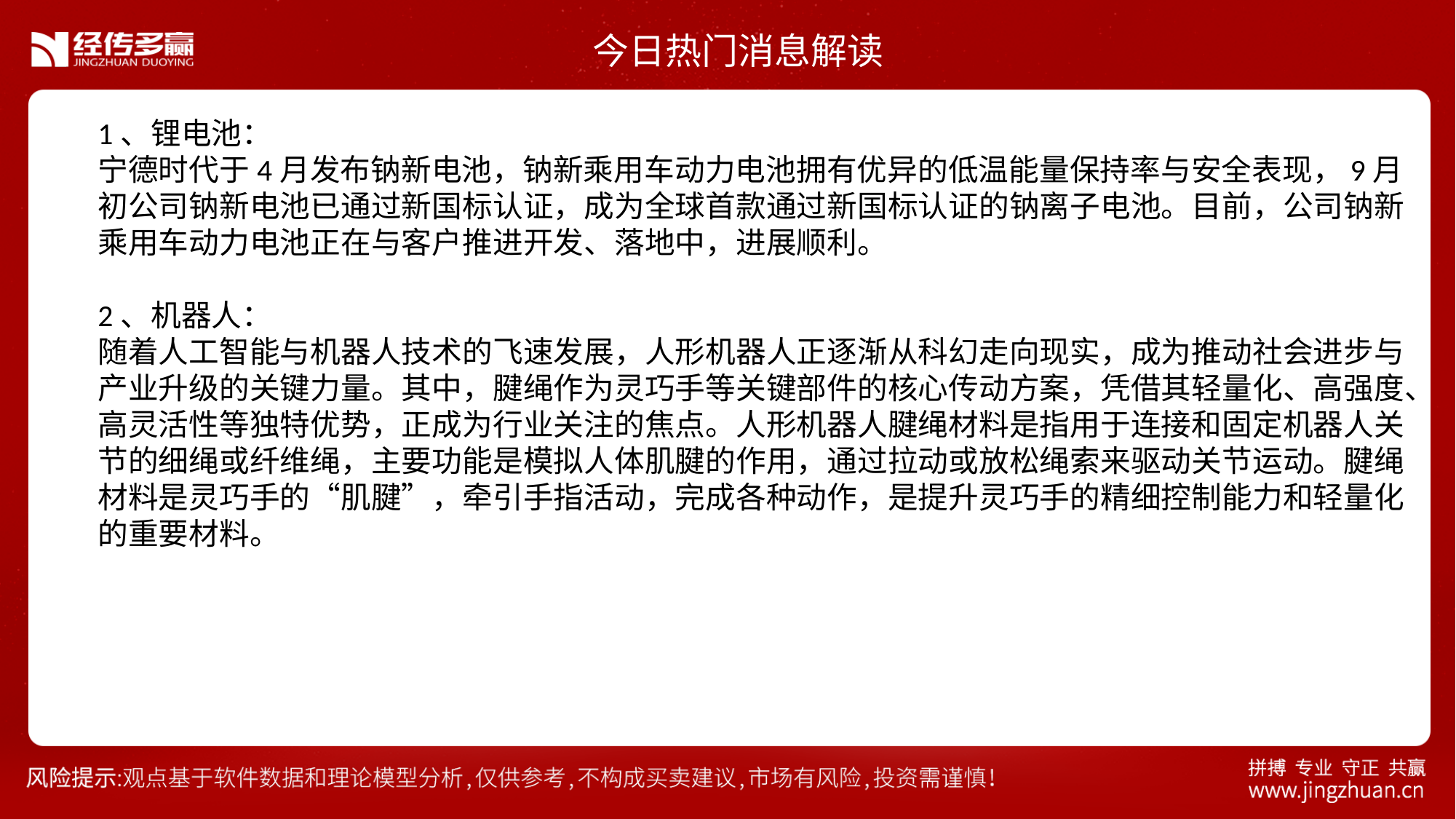

今日热门消息解读
1、锂电池：
宁德时代于4月发布钠新电池，钠新乘用车动力电池拥有优异的低温能量保持率与安全表现，9月初公司钠新电池已通过新国标认证，成为全球首款通过新国标认证的钠离子电池。目前，公司钠新乘用车动力电池正在与客户推进开发、落地中，进展顺利。

2、机器人：
随着人工智能与机器人技术的飞速发展，人形机器人正逐渐从科幻走向现实，成为推动社会进步与产业升级的关键力量。其中，腱绳作为灵巧手等关键部件的核心传动方案，凭借其轻量化、高强度、高灵活性等独特优势，正成为行业关注的焦点。人形机器人腱绳材料是指用于连接和固定机器人关节的细绳或纤维绳，主要功能是模拟人体肌腱的作用，通过拉动或放松绳索来驱动关节运动。腱绳材料是灵巧手的“肌腱”，牵引手指活动，完成各种动作，是提升灵巧手的精细控制能力和轻量化的重要材料。